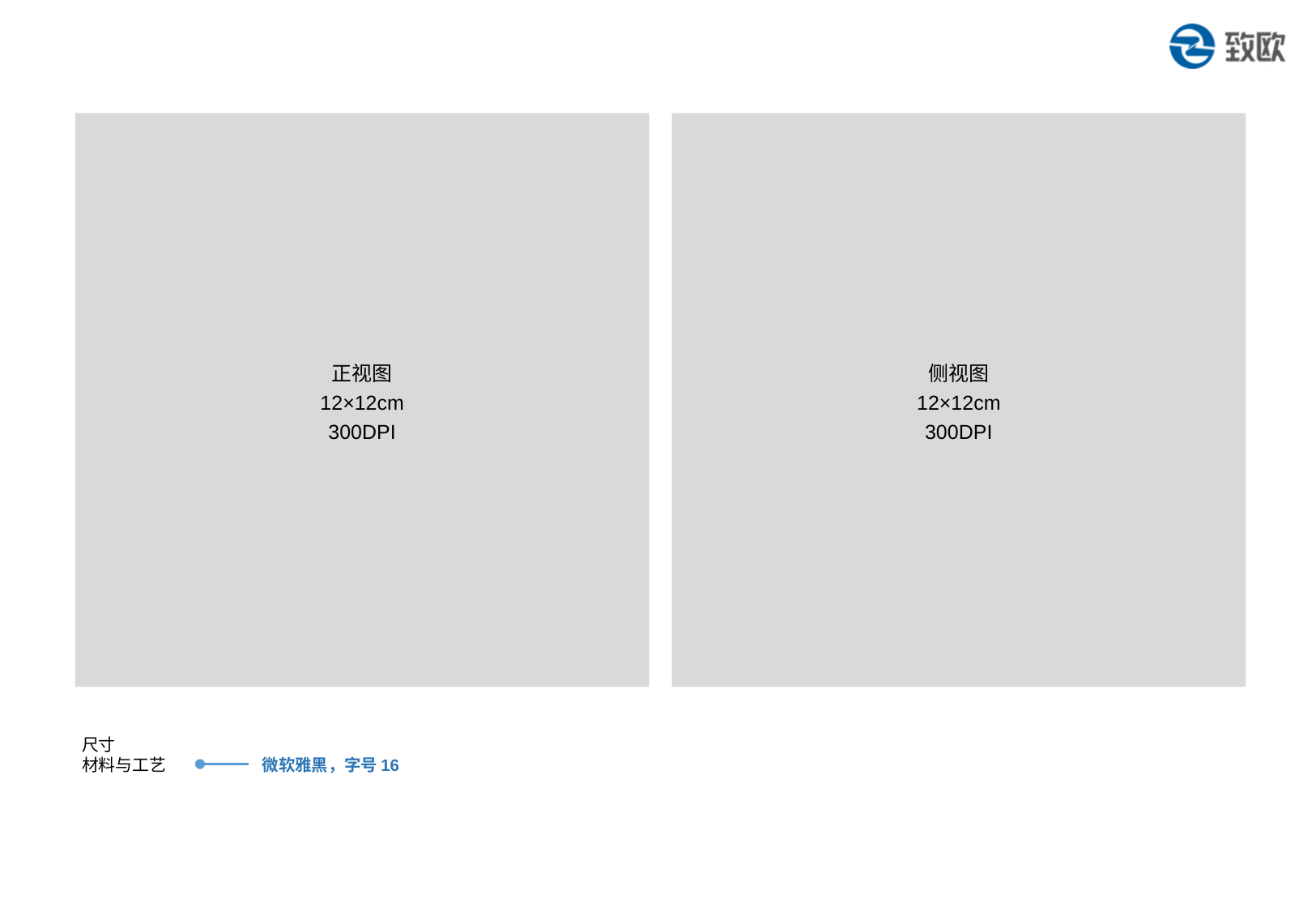

.

正视图
12×12cm
300DPI
侧视图
12×12cm
300DPI
尺寸
材料与工艺
微软雅黑，字号16